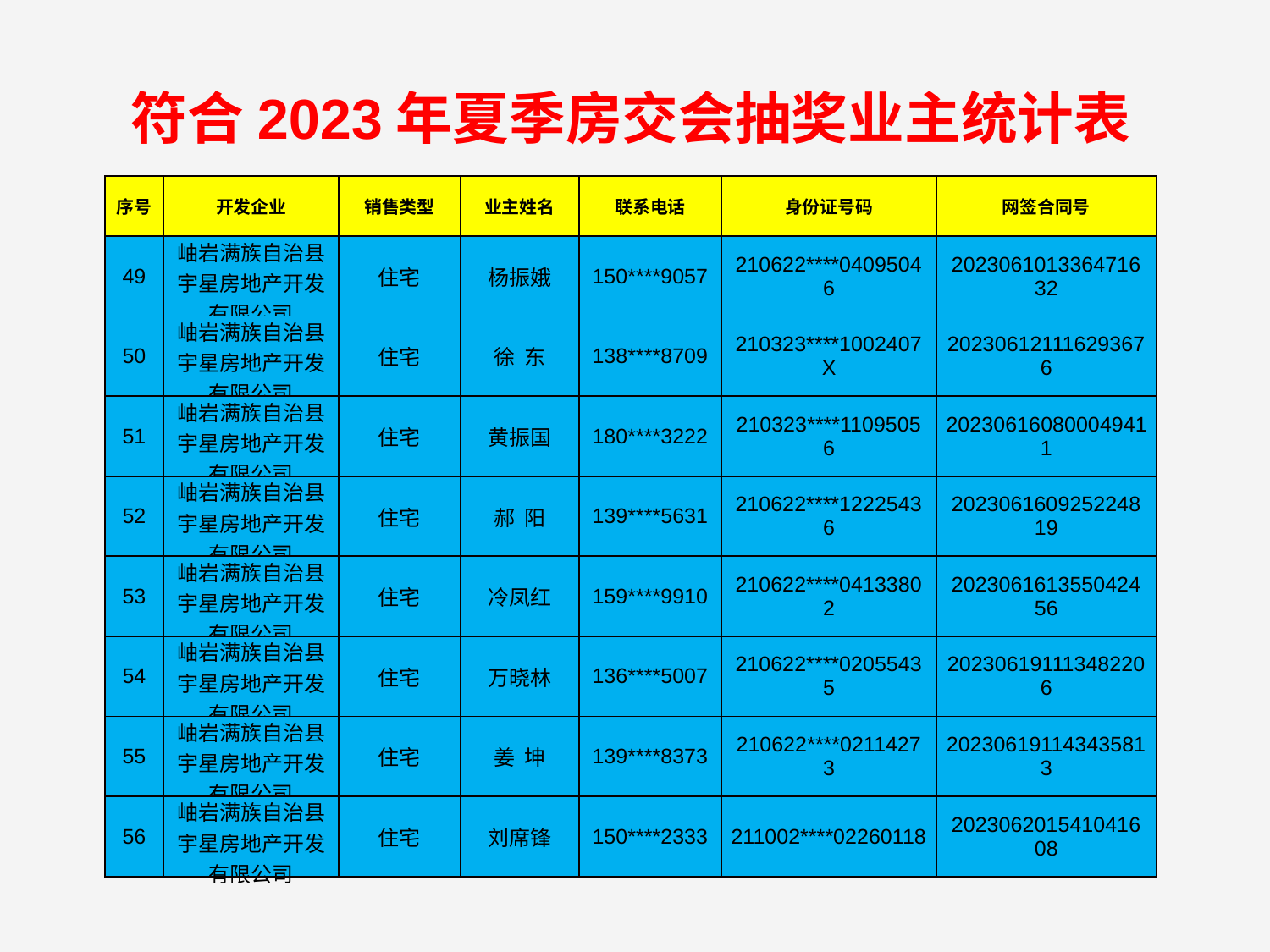

符合2023年夏季房交会抽奖业主统计表
| 序号 | 开发企业 | 销售类型 | 业主姓名 | 联系电话 | 身份证号码 | 网签合同号 |
| --- | --- | --- | --- | --- | --- | --- |
| 49 | 岫岩满族自治县宇星房地产开发有限公司 | 住宅 | 杨振娥 | 150\*\*\*\*9057 | 210622\*\*\*\*04095046 | 202306101336471632 |
| 50 | 岫岩满族自治县宇星房地产开发有限公司 | 住宅 | 徐 东 | 138\*\*\*\*8709 | 210323\*\*\*\*1002407X | 202306121116293676 |
| 51 | 岫岩满族自治县宇星房地产开发有限公司 | 住宅 | 黄振国 | 180\*\*\*\*3222 | 210323\*\*\*\*11095056 | 202306160800049411 |
| 52 | 岫岩满族自治县宇星房地产开发有限公司 | 住宅 | 郝 阳 | 139\*\*\*\*5631 | 210622\*\*\*\*12225436 | 202306160925224819 |
| 53 | 岫岩满族自治县宇星房地产开发有限公司 | 住宅 | 冷凤红 | 159\*\*\*\*9910 | 210622\*\*\*\*04133802 | 202306161355042456 |
| 54 | 岫岩满族自治县宇星房地产开发有限公司 | 住宅 | 万晓林 | 136\*\*\*\*5007 | 210622\*\*\*\*02055435 | 202306191113482206 |
| 55 | 岫岩满族自治县宇星房地产开发有限公司 | 住宅 | 姜 坤 | 139\*\*\*\*8373 | 210622\*\*\*\*02114273 | 202306191143435813 |
| 56 | 岫岩满族自治县宇星房地产开发有限公司 | 住宅 | 刘席锋 | 150\*\*\*\*2333 | 211002\*\*\*\*02260118 | 202306201541041608 |